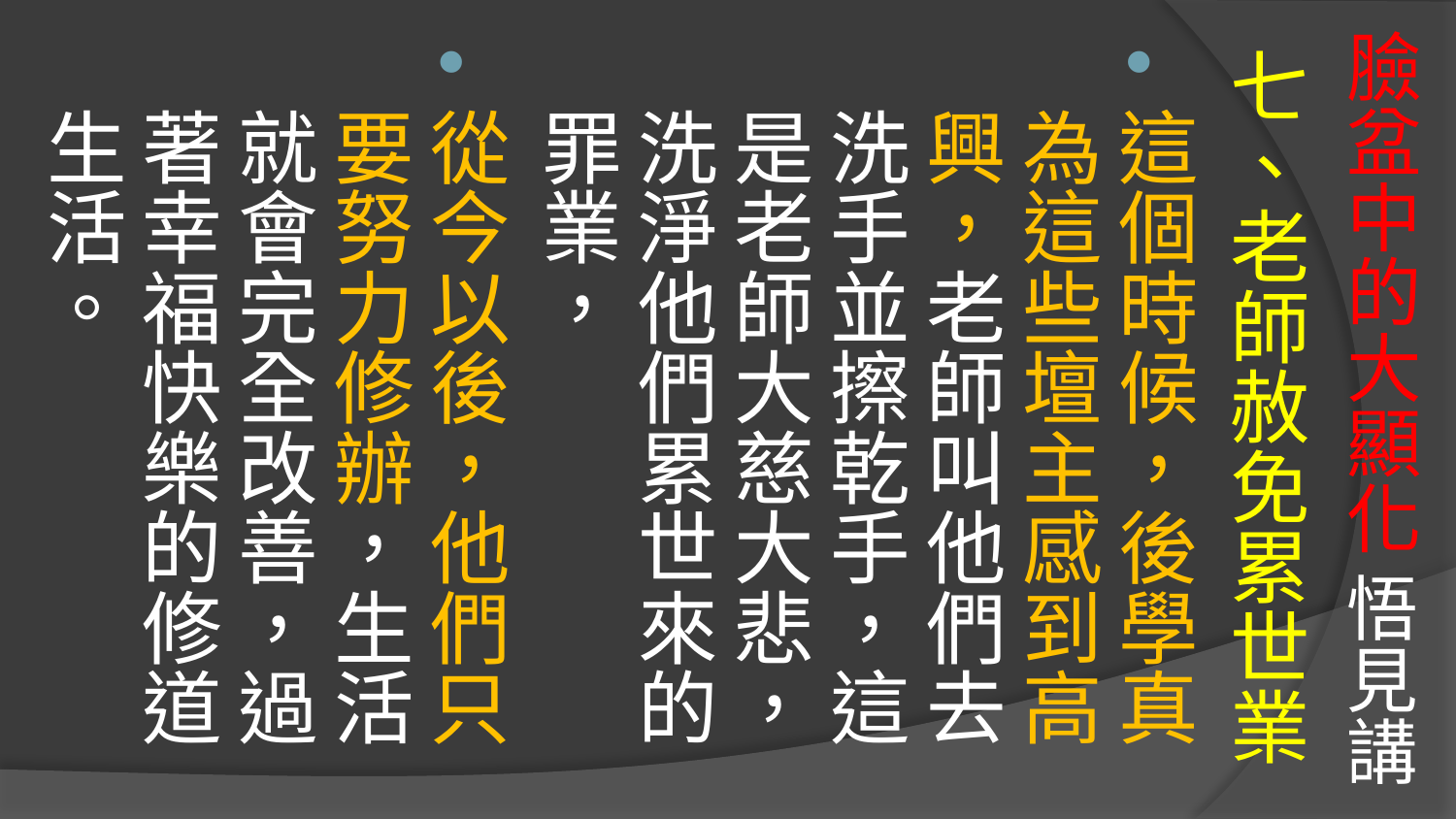

# 臉盆中的大顯化 悟見講
七、老師赦免累世業
這個時候，後學真為這些壇主感到高興，老師叫他們去洗手並擦乾手，這是老師大慈大悲，洗淨他們累世來的罪業，
從今以後，他們只要努力修辦，生活就會完全改善，過著幸福快樂的修道生活。